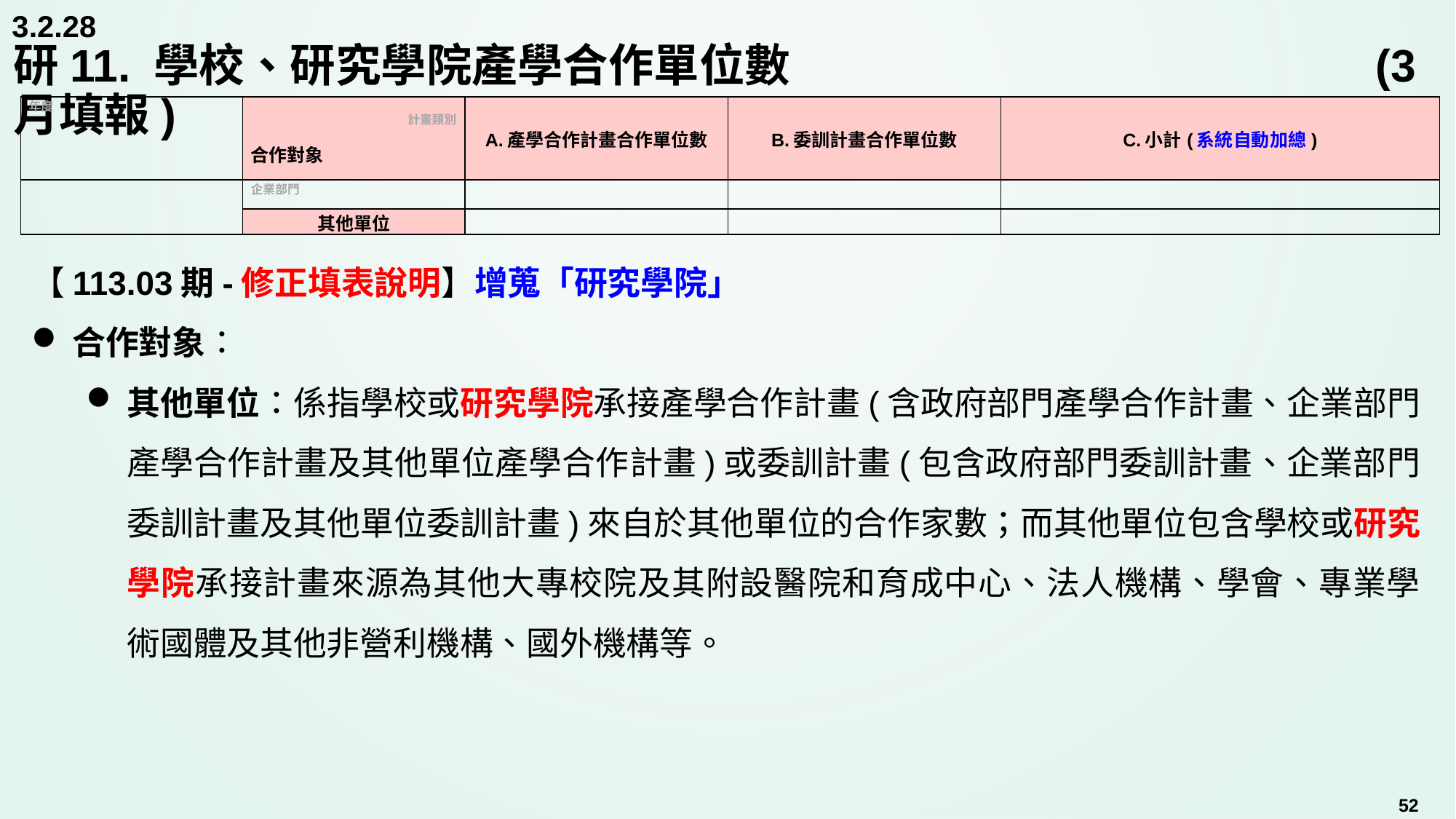

3.2.28
# 研11. 學校、研究學院產學合作單位數		     		    	    (3月填報)
| 年度 | 計畫類別   合作對象 | A.產學合作計畫合作單位數 | B.委訓計畫合作單位數 | C.小計(系統自動加總) |
| --- | --- | --- | --- | --- |
|  | 企業部門 |  |  |  |
|  | 其他單位 |  |  |  |
【113.03期-修正填表說明】增蒐「研究學院」
合作對象：
其他單位：係指學校或研究學院承接產學合作計畫(含政府部門產學合作計畫、企業部門產學合作計畫及其他單位產學合作計畫)或委訓計畫(包含政府部門委訓計畫、企業部門委訓計畫及其他單位委訓計畫)來自於其他單位的合作家數；而其他單位包含學校或研究學院承接計畫來源為其他大專校院及其附設醫院和育成中心、法人機構、學會、專業學術國體及其他非營利機構、國外機構等。